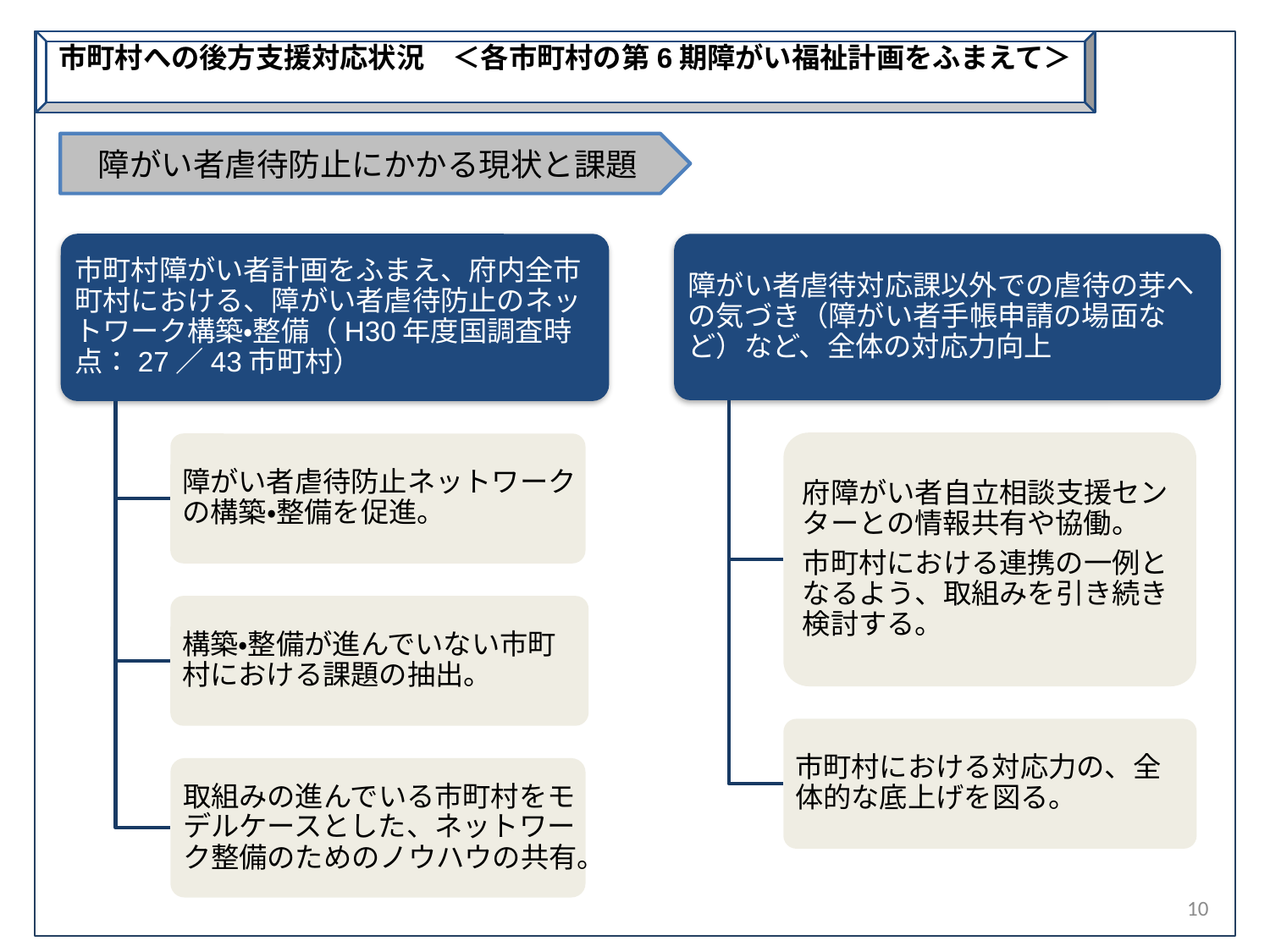

市町村への後方支援対応状況　＜各市町村の第6期障がい福祉計画をふまえて＞
障がい者虐待防止にかかる現状と課題
市町村障がい者計画をふまえ、府内全市町村における、障がい者虐待防止のネットワーク構築・整備（H30年度国調査時点：27／43市町村）
障がい者虐待防止ネットワークの構築・整備を促進。
構築・整備が進んでいない市町村における課題の抽出。
取組みの進んでいる市町村をモデルケースとした、ネットワーク整備のためのノウハウの共有。
障がい者虐待対応課以外での虐待の芽への気づき（障がい者手帳申請の場面など）など、全体の対応力向上
府障がい者自立相談支援センターとの情報共有や協働。
市町村における連携の一例となるよう、取組みを引き続き検討する。
市町村における対応力の、全体的な底上げを図る。
10